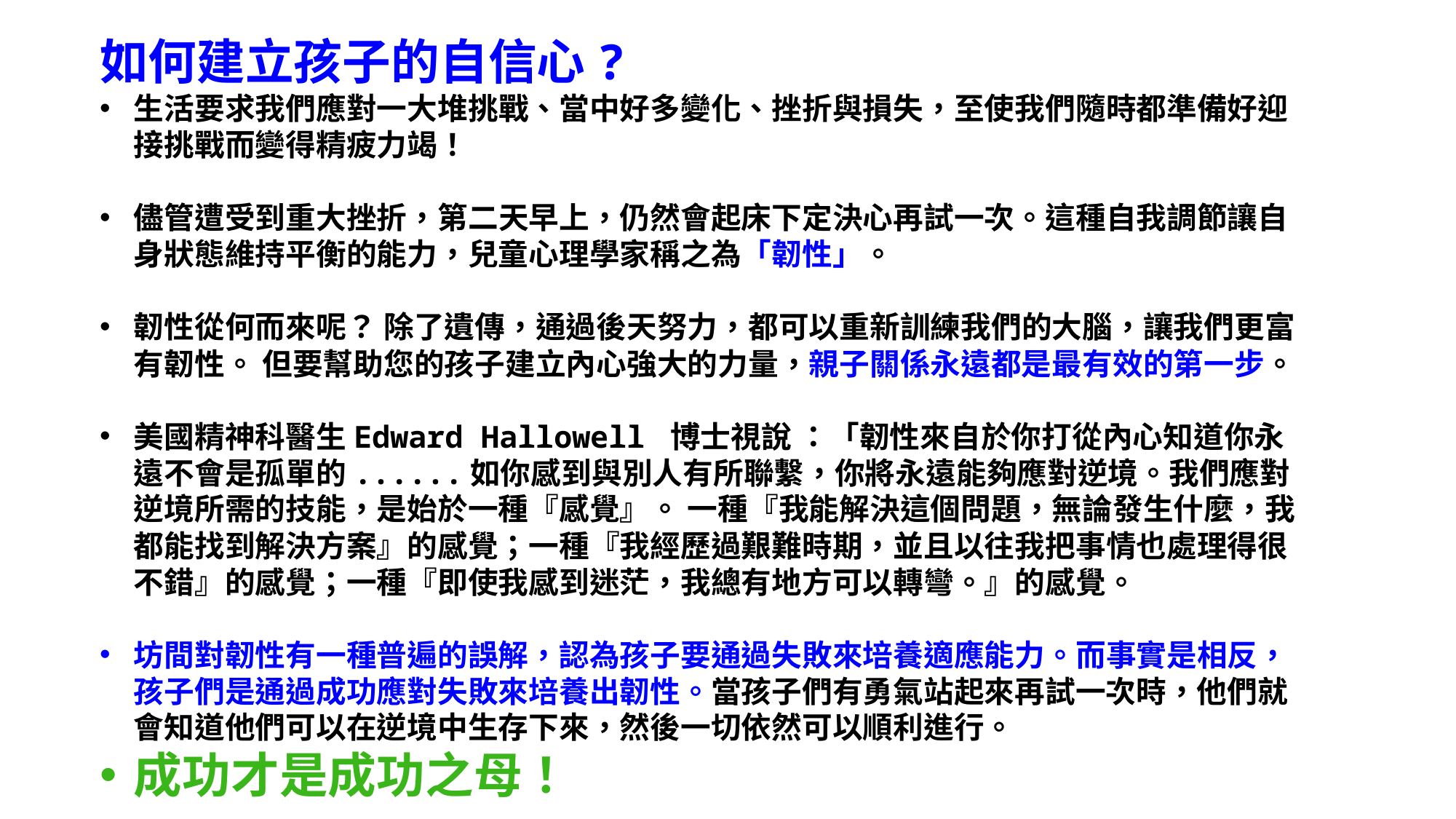

如何建立孩子的自信心?
生活要求我們應對一大堆挑戰、當中好多變化、挫折與損失，至使我們隨時都準備好迎接挑戰而變得精疲力竭！

儘管遭受到重大挫折，第二天早上，仍然會起床下定決心再試一次。這種自我調節讓自身狀態維持平衡的能力，兒童心理學家稱之為「韌性」。

韌性從何而來呢？ 除了遺傳，通過後天努力，都可以重新訓練我們的大腦，讓我們更富有韌性。 但要幫助您的孩子建立內心強大的力量，親子關係永遠都是最有效的第一步。

美國精神科醫生Edward Hallowell 博士視說 ：「韌性來自於你打從內心知道你永遠不會是孤單的......如你感到與別人有所聯繫，你將永遠能夠應對逆境。我們應對逆境所需的技能，是始於一種『感覺』。 一種『我能解決這個問題，無論發生什麼，我都能找到解決方案』的感覺；一種『我經歷過艱難時期，並且以往我把事情也處理得很不錯』的感覺；一種『即使我感到迷茫，我總有地方可以轉彎。』的感覺。

坊間對韌性有一種普遍的誤解，認為孩子要通過失敗來培養適應能力。而事實是相反，孩子們是通過成功應對失敗來培養出韌性。當孩子們有勇氣站起來再試一次時，他們就會知道他們可以在逆境中生存下來，然後一切依然可以順利進行。
成功才是成功之母！